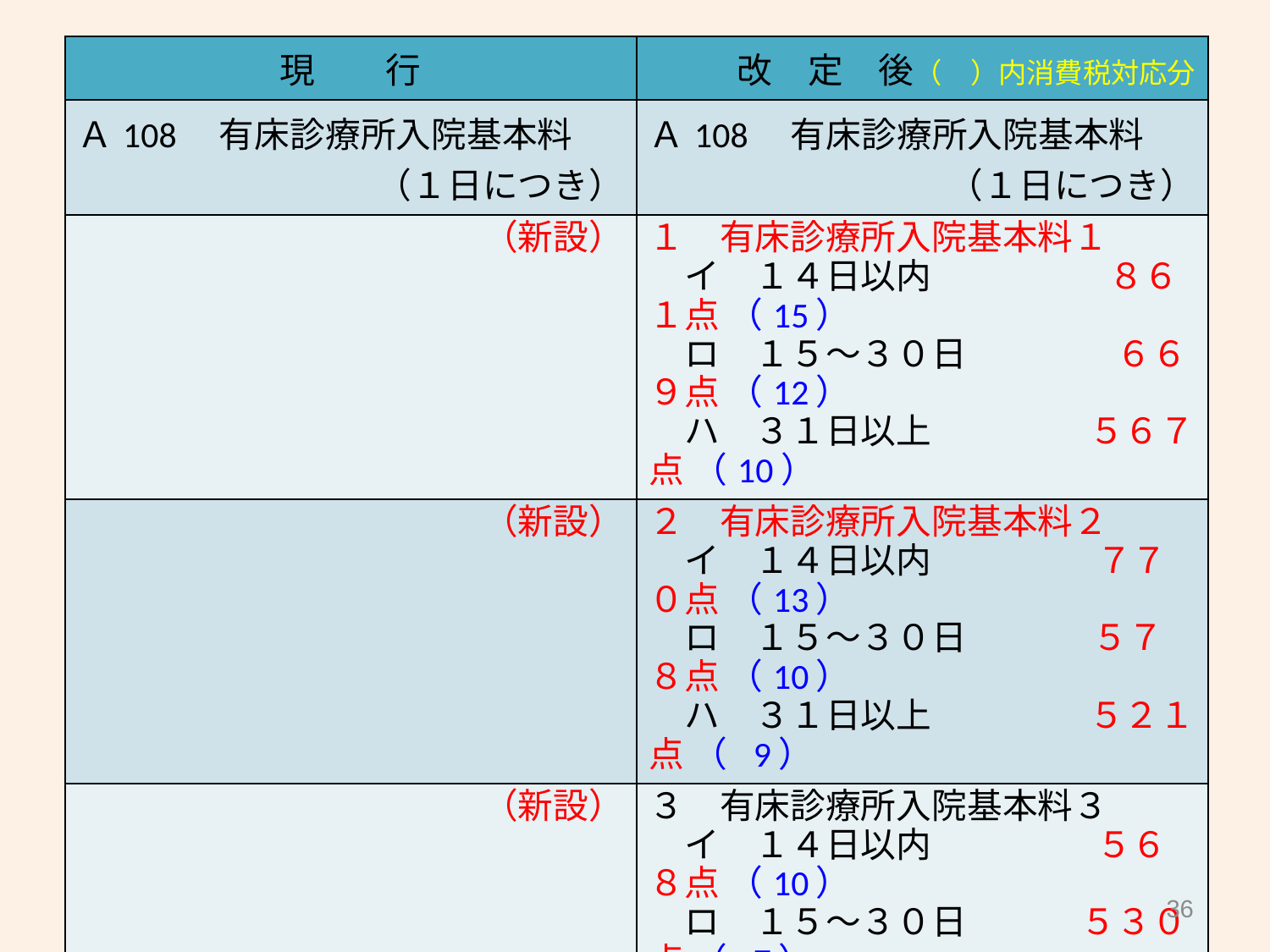

| 現　　行 | 改　定　後（　）内消費税対応分 |
| --- | --- |
| Ａ108　有床診療所入院基本料 （１日につき） | Ａ108　有床診療所入院基本料 （１日につき） |
| （新設） | １　有床診療所入院基本料１ 　イ　１４日以内　　　　　８６１点 （15） 　ロ　１５～３０日　　　　 ６６９点 （12） 　ハ　３１日以上　　　　 ５６７点 （10） |
| （新設） | ２　有床診療所入院基本料２ 　イ　１４日以内　　　　 ７７０点 （13） 　ロ　１５～３０日　　 ５７８点 （10） 　ハ　３１日以上　　　　 ５２１点 （ 9） |
| （新設） | ３　有床診療所入院基本料３ 　イ　１４日以内　　　　 ５６８点 （10） 　ロ　１５～３０日　 ５３０点 （ 7） 　ハ　３１日以上　　　　 ５００点 （ 7） |
| ※栄養管理実施加算の包括化の見直しに伴い入院基本料を11点引下げ ［看護配置に係る基準］ 　①　有床診療所入院基本料１及び４：看護職員配置７人以上 　②　有床診療所入院基本料２及び５：看護職員配置４人以上７人未満 　③　有床診療所入院基本料３及び６：看護職員配置１人以上４人未満 |  |
36